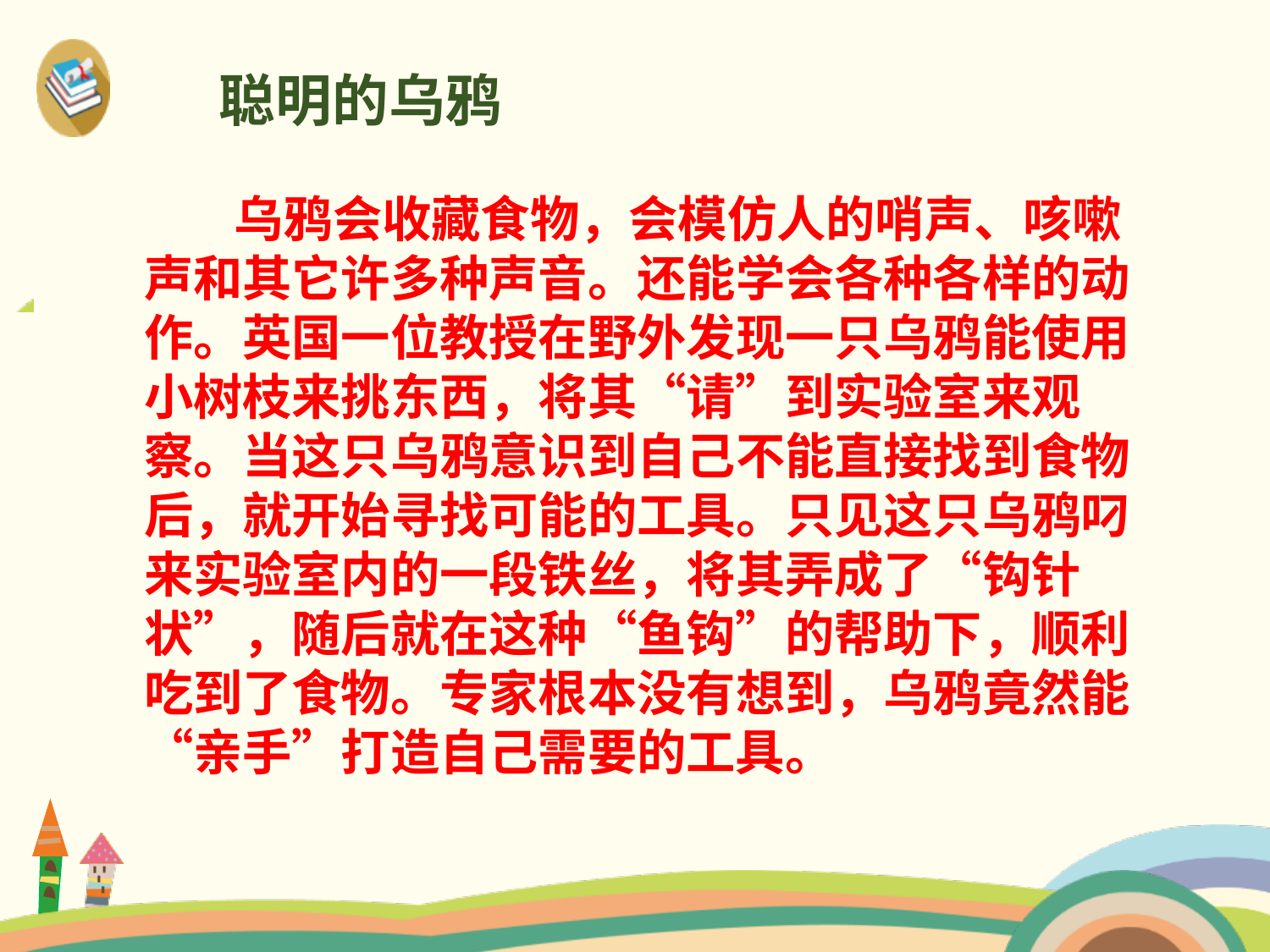

聪明的乌鸦
       乌鸦会收藏食物，会模仿人的哨声、咳嗽声和其它许多种声音。还能学会各种各样的动作。英国一位教授在野外发现一只乌鸦能使用小树枝来挑东西，将其“请”到实验室来观察。当这只乌鸦意识到自己不能直接找到食物后，就开始寻找可能的工具。只见这只乌鸦叼来实验室内的一段铁丝，将其弄成了“钩针状”，随后就在这种“鱼钩”的帮助下，顺利吃到了食物。专家根本没有想到，乌鸦竟然能“亲手”打造自己需要的工具。